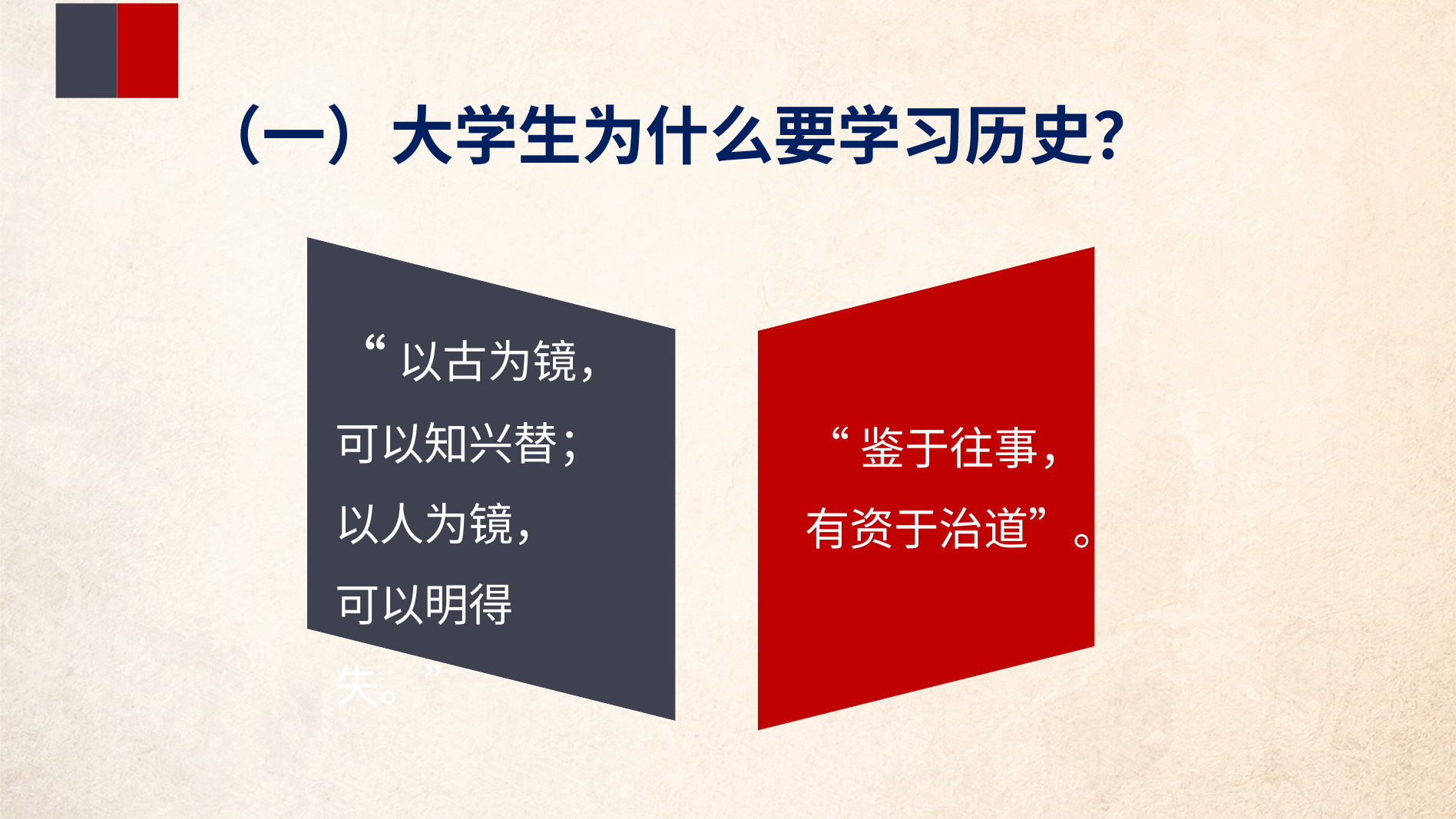

（一）大学生为什么要学习历史？
“以古为镜，可以知兴替；以人为镜，
可以明得失。”

“鉴于往事，有资于治道”。